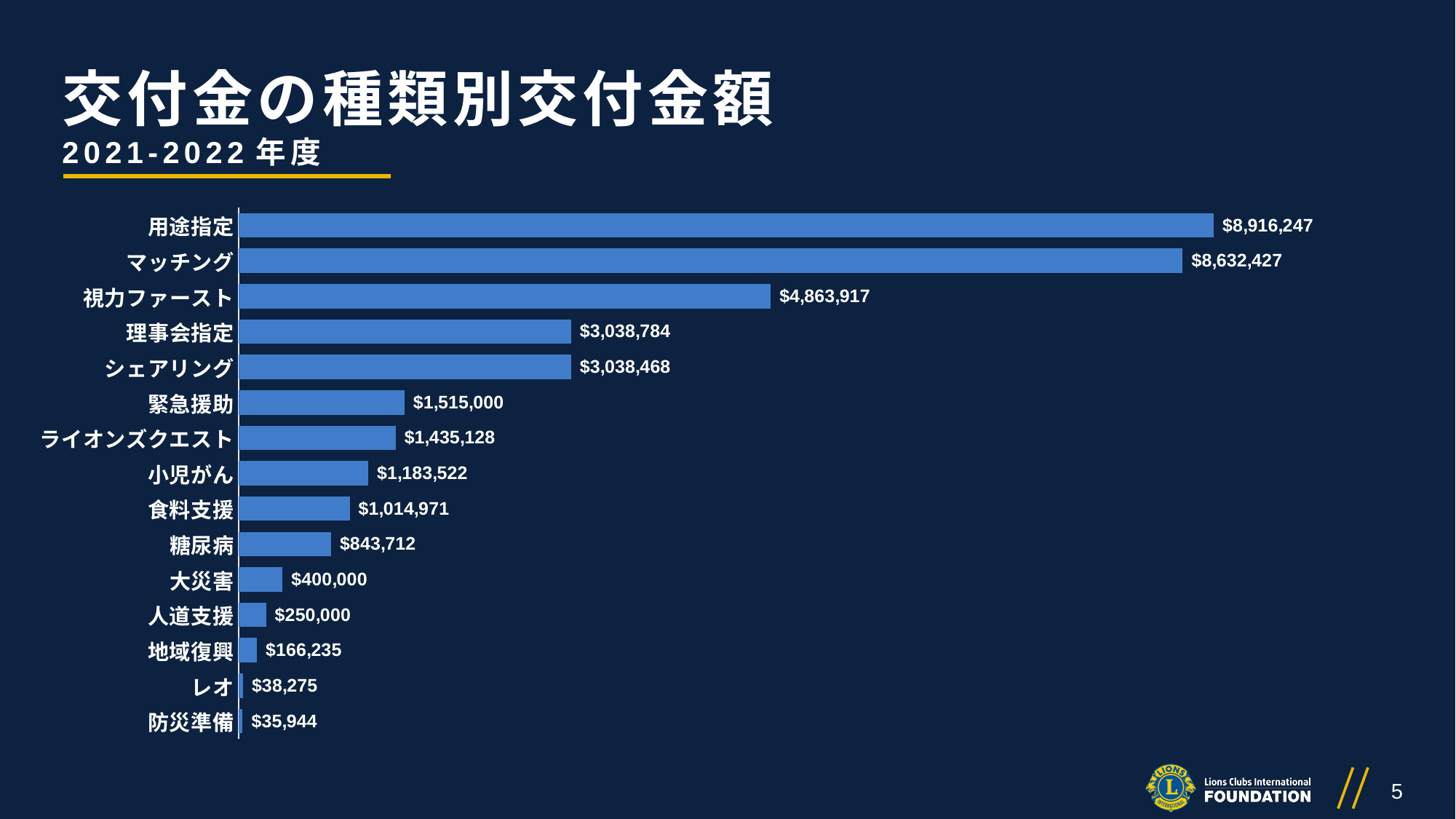

交付金の種類別交付金額
2021-2022年度

### Chart

| Category | Column2 |
|---|---|
| 防災準備 | 35944.0 |
| レオ | 38275.0 |
| 地域復興 | 166235.0 |
| 人道支援 | 250000.0 |
| 大災害 | 400000.0 |
| 糖尿病 | 843712.0 |
| 食料支援 | 1014971.0 |
| 小児がん | 1183522.0 |
| ライオンズクエスト | 1435128.0 |
| 緊急援助 | 1515000.0 |
| シェアリング | 3038468.0 |
| 理事会指定 | 3038784.0 |
| 視力ファースト | 4863917.0 |
| マッチング | 8632427.0 |
| 用途指定 | 8916247.0 |